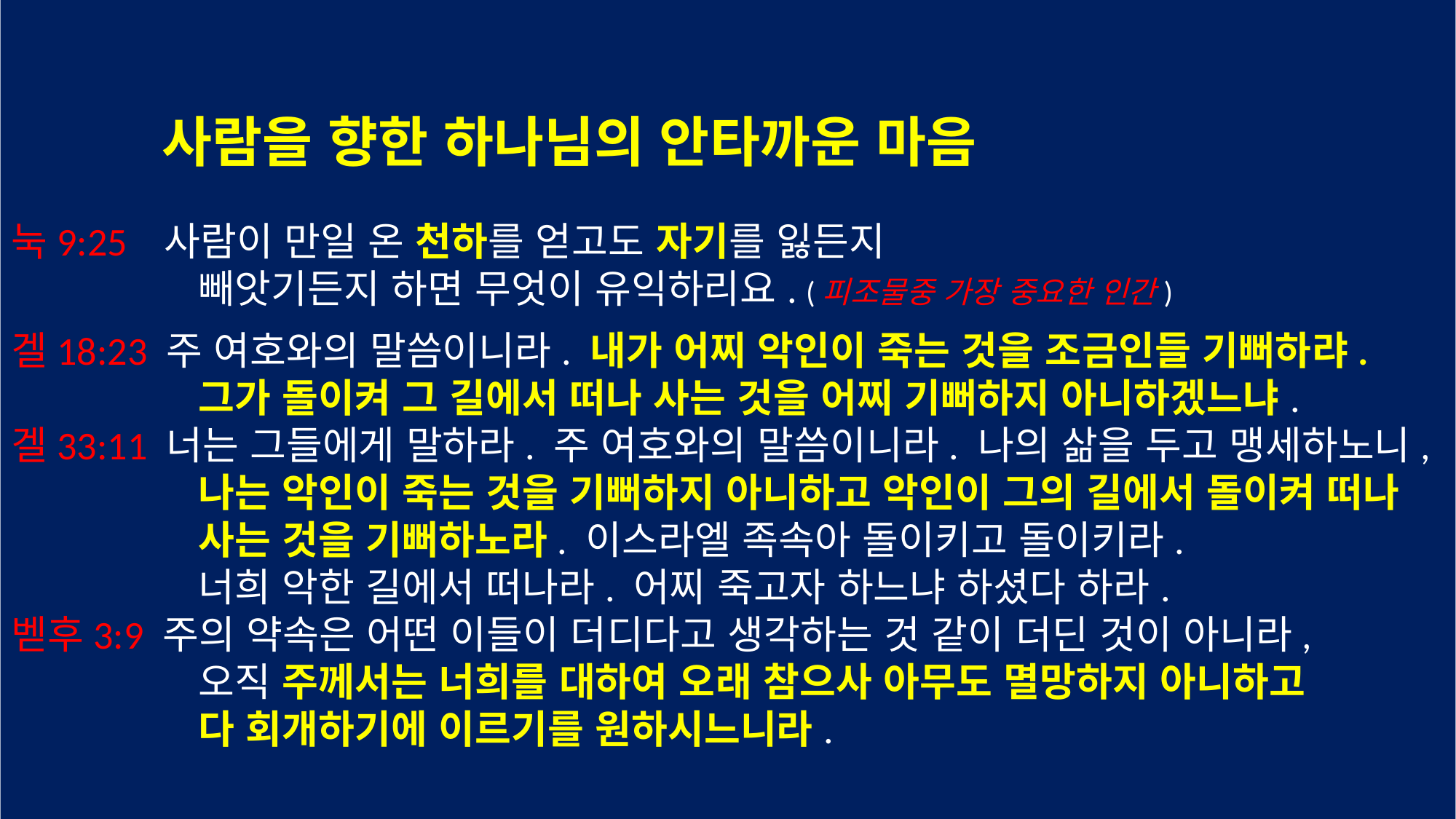

사람을 향한 하나님의 안타까운 마음

눅9:25   사람이 만일 온 천하를 얻고도 자기를 잃든지
                빼앗기든지 하면 무엇이 유익하리요. (피조물중 가장 중요한 인간)

겔18:23 주 여호와의 말씀이니라. 내가 어찌 악인이 죽는 것을 조금인들 기뻐하랴.
                그가 돌이켜 그 길에서 떠나 사는 것을 어찌 기뻐하지 아니하겠느냐.
겔33:11 너는 그들에게 말하라. 주 여호와의 말씀이니라. 나의 삶을 두고 맹세하노니,
                나는 악인이 죽는 것을 기뻐하지 아니하고 악인이 그의 길에서 돌이켜 떠나
                사는 것을 기뻐하노라. 이스라엘 족속아 돌이키고 돌이키라.
                너희 악한 길에서 떠나라. 어찌 죽고자 하느냐 하셨다 하라.
벧후3:9 주의 약속은 어떤 이들이 더디다고 생각하는 것 같이 더딘 것이 아니라,
                오직 주께서는 너희를 대하여 오래 참으사 아무도 멸망하지 아니하고
                다 회개하기에 이르기를 원하시느니라.